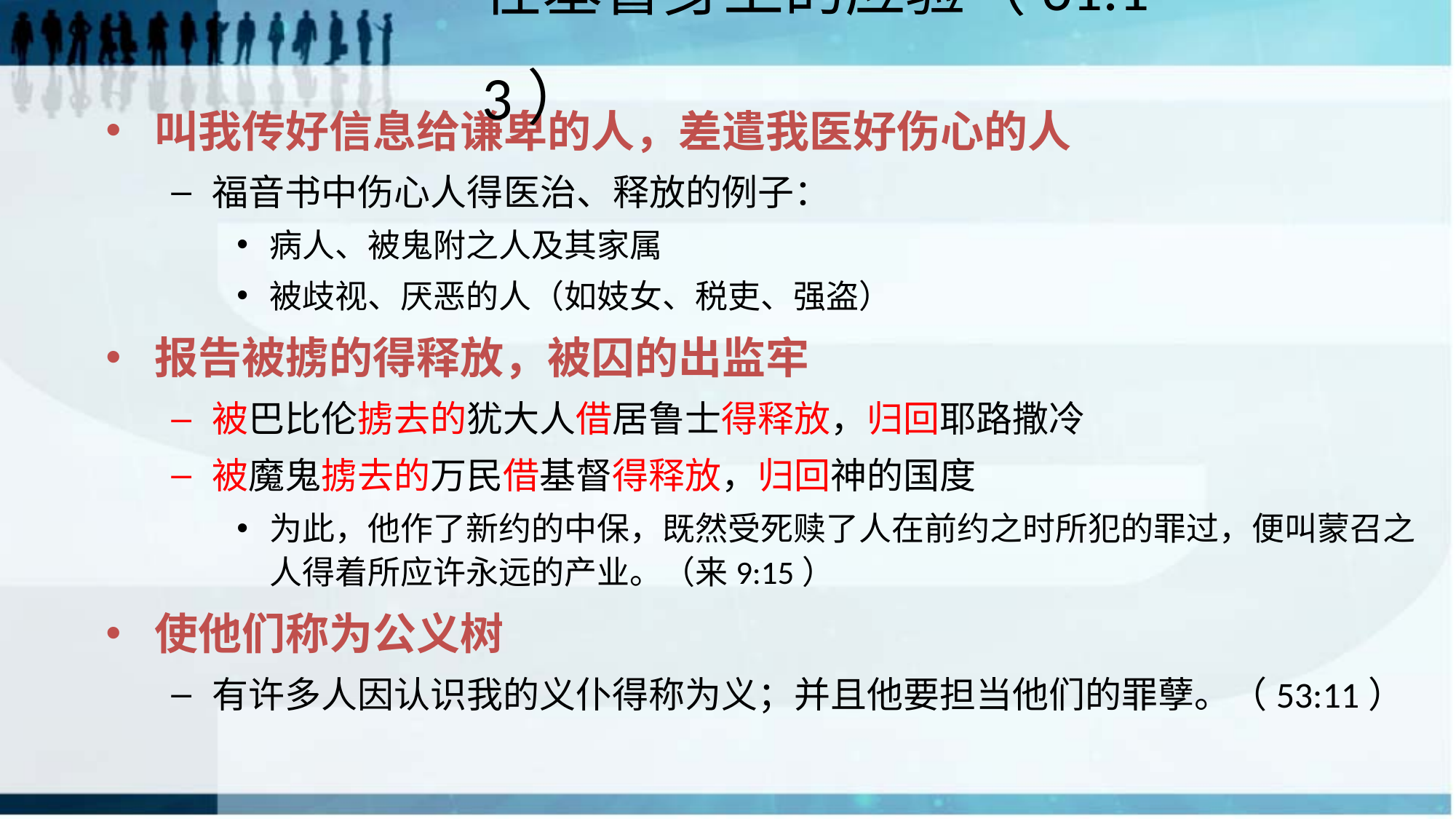

# 在基督身上的应验（61:1-3）
叫我传好信息给谦卑的人，差遣我医好伤心的人
福音书中伤心人得医治、释放的例子：
病人、被鬼附之人及其家属
被歧视、厌恶的人（如妓女、税吏、强盗）
报告被掳的得释放，被囚的出监牢
被巴比伦掳去的犹大人借居鲁士得释放，归回耶路撒冷
被魔鬼掳去的万民借基督得释放，归回神的国度
为此，他作了新约的中保，既然受死赎了人在前约之时所犯的罪过，便叫蒙召之人得着所应许永远的产业。（来9:15）
使他们称为公义树
有许多人因认识我的义仆得称为义；并且他要担当他们的罪孽。（53:11）